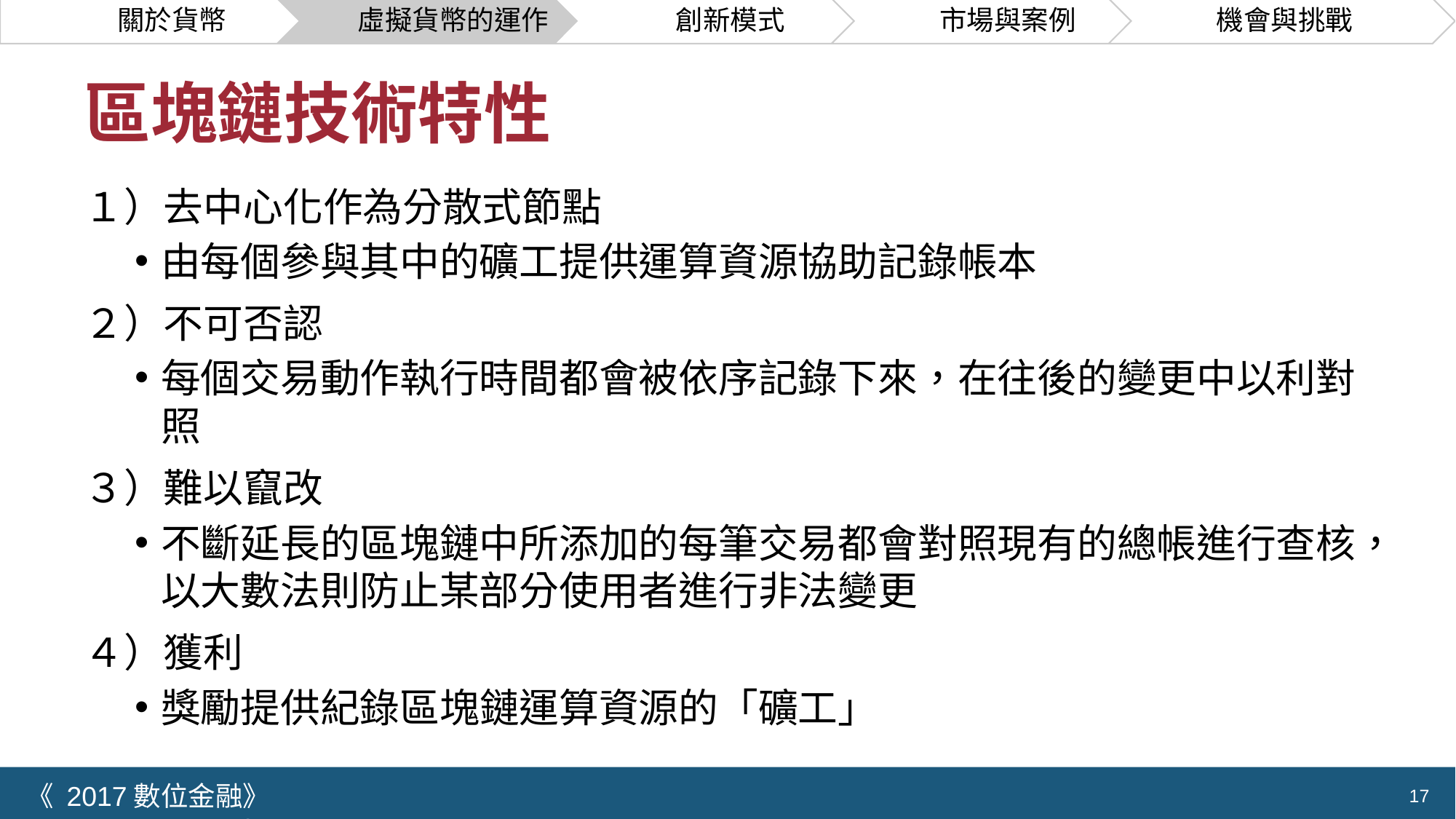

關於貨幣
虛擬貨幣的運作
創新模式
市場與案例
機會與挑戰
# 區塊鏈技術特性
１）去中心化作為分散式節點
由每個參與其中的礦工提供運算資源協助記錄帳本
２）不可否認
每個交易動作執行時間都會被依序記錄下來，在往後的變更中以利對照
３）難以竄改
不斷延長的區塊鏈中所添加的每筆交易都會對照現有的總帳進行查核，以大數法則防止某部分使用者進行非法變更
４）獲利
獎勵提供紀錄區塊鏈運算資源的「礦工」
《 2017數位金融》                                                                                                                                             	NCTU.IIM.IEBI Lab
17